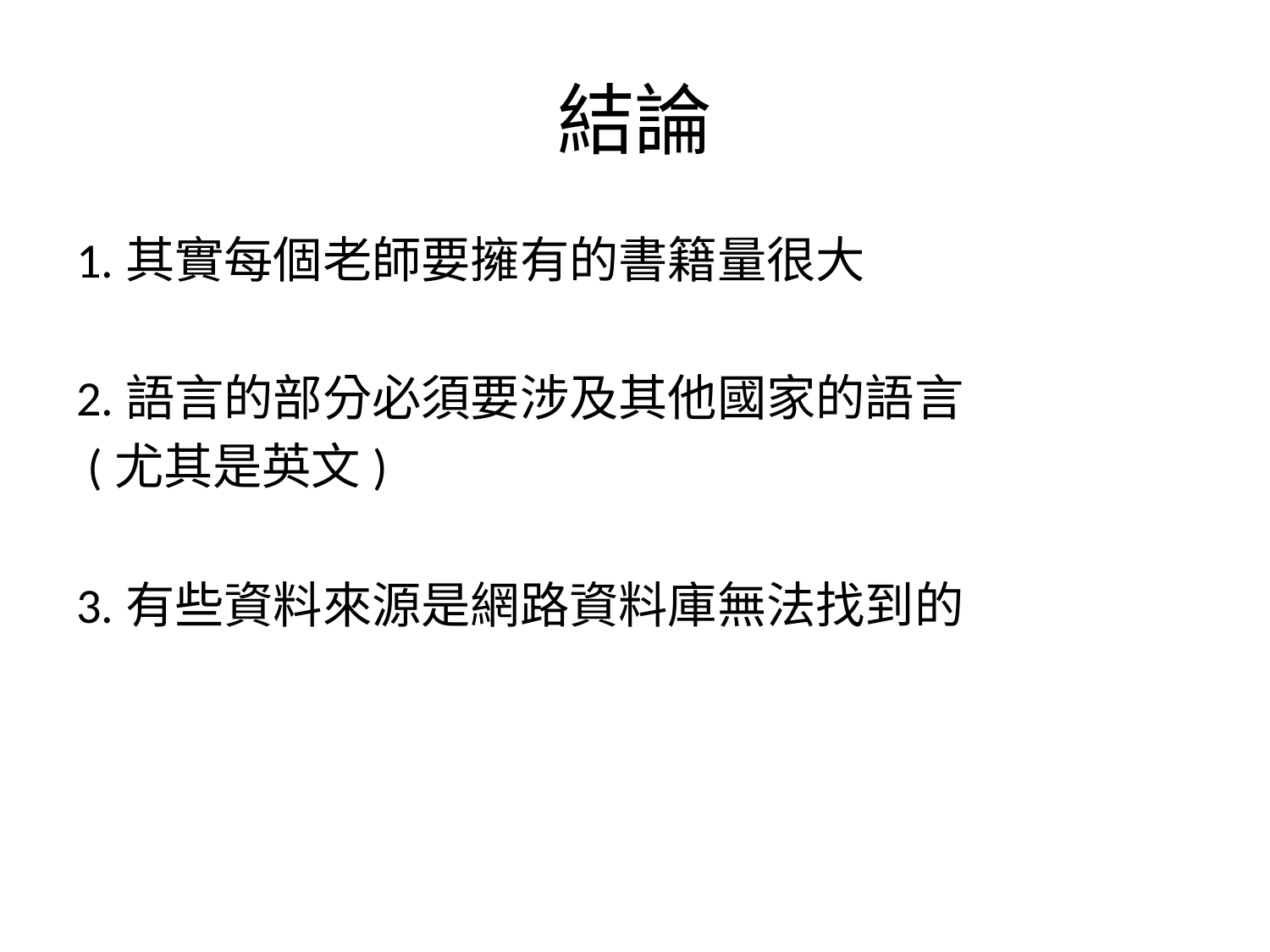

# 結論
1.其實每個老師要擁有的書籍量很大

2.語言的部分必須要涉及其他國家的語言
 (尤其是英文)

3.有些資料來源是網路資料庫無法找到的